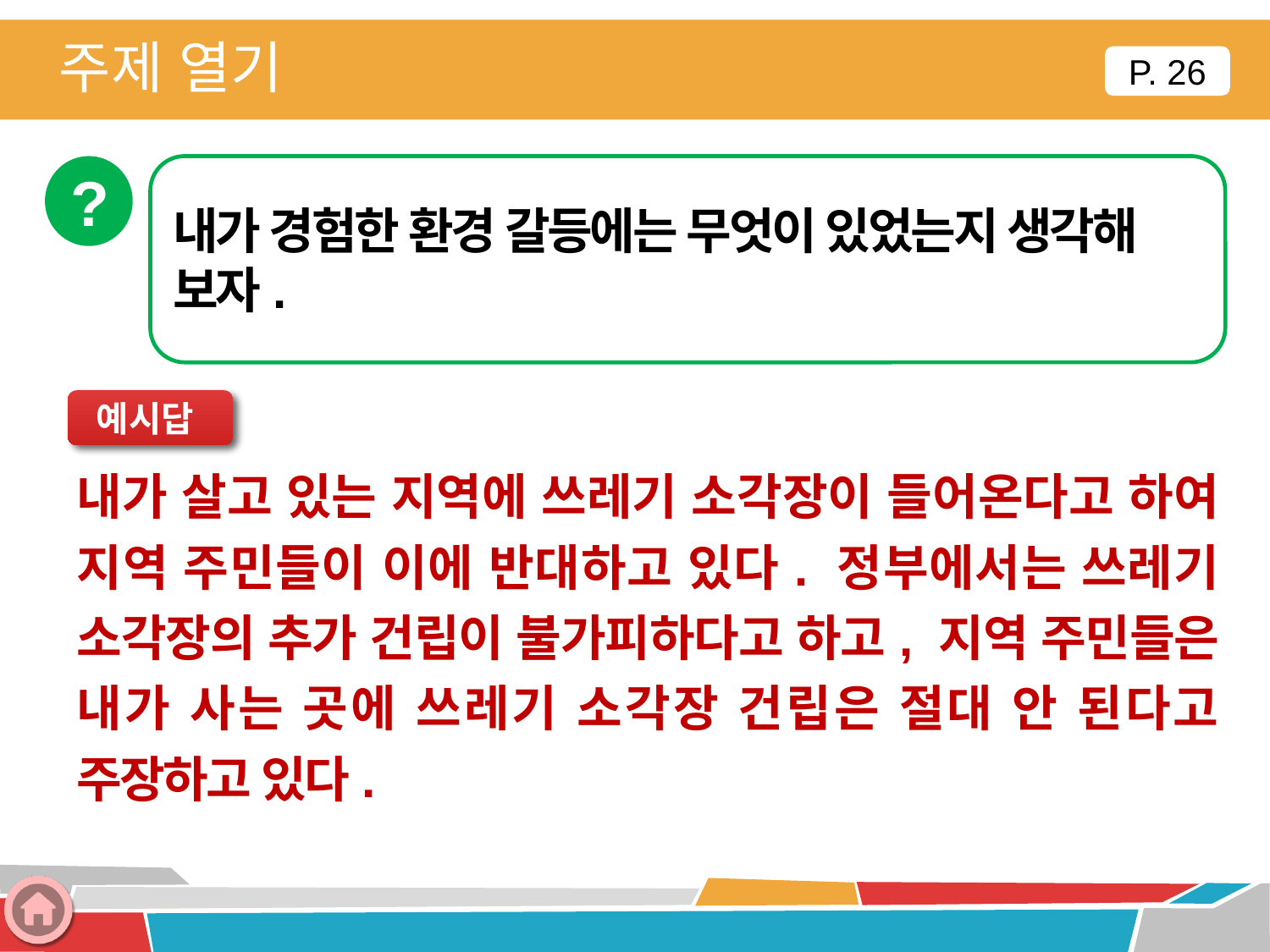

주제 열기
P. 26
?
내가 경험한 환경 갈등에는 무엇이 있었는지 생각해 보자.
예시답
내가 살고 있는 지역에 쓰레기 소각장이 들어온다고 하여 지역 주민들이 이에 반대하고 있다. 정부에서는 쓰레기 소각장의 추가 건립이 불가피하다고 하고, 지역 주민들은 내가 사는 곳에 쓰레기 소각장 건립은 절대 안 된다고 주장하고 있다.